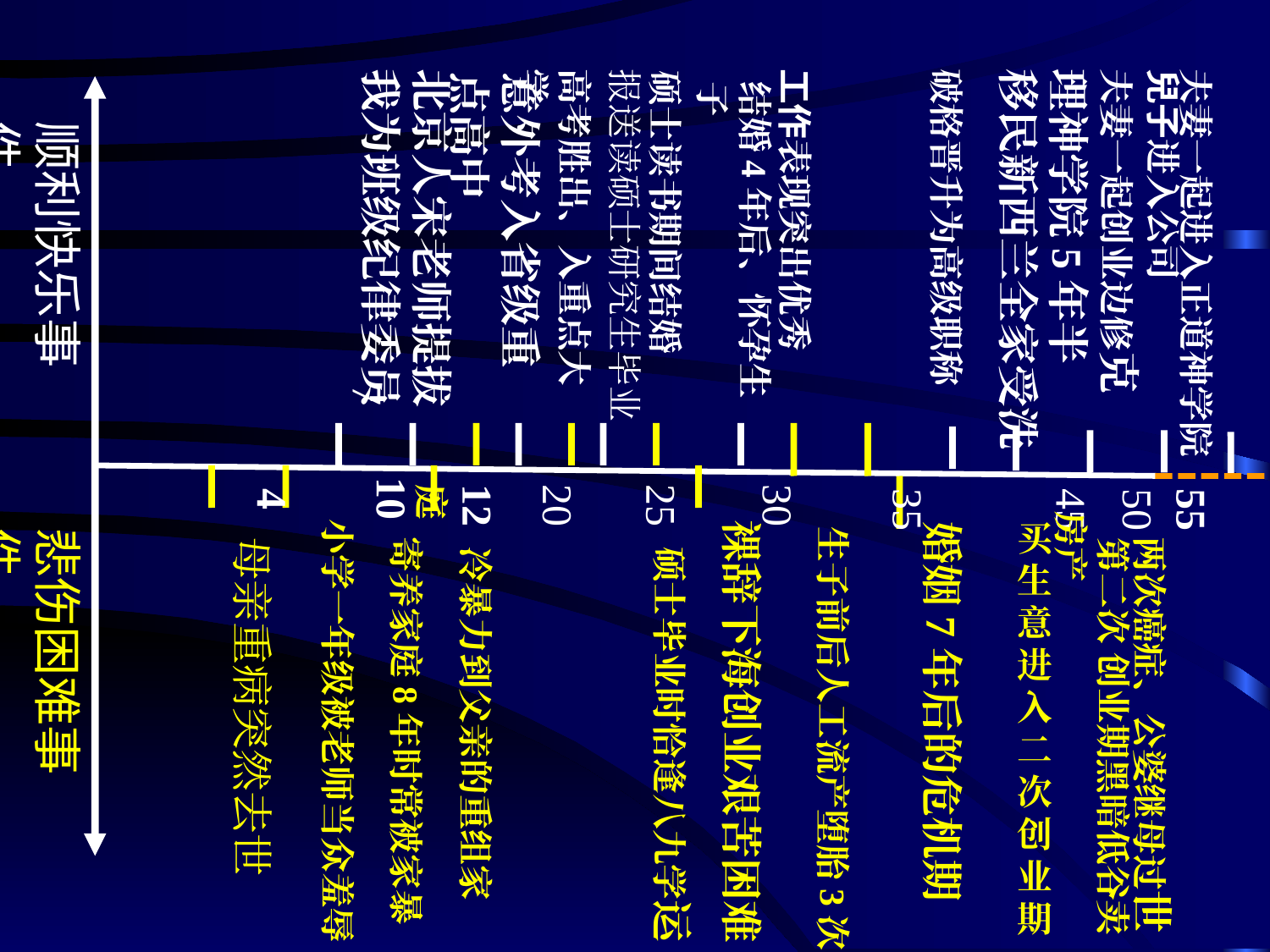

北京人宋老师提拔我为班级纪律委员
高考胜出、入重点大学
工作表现突出优秀
移民新西兰全家受洗
夫妻一起创业边修克理神学院5年半
兒子进入公司
报送读硕士研究生毕业
破格晋升为高级职称
夫妻一起进入正道神学院
硕士读书期间结婚
意外考入省级重点高中
结婚4年后、怀孕生子

顺利快乐事件
7

10
20
25
12 冷暴力到父亲的重组家庭
30
4

35

45
50
55

  第二次 创业期黑暗低谷卖房产
小学一年级被老师当众羞辱
裸辞下海创业艰苦困难
婚姻7年后的危机期
买生意进入二次创业期
生子前后人工流产堕胎3次
悲伤困难事件
寄养家庭8年时常被家暴
两次癌症、公婆继母过世
母亲重病突然去世
硕士毕业时恰逢八九学运